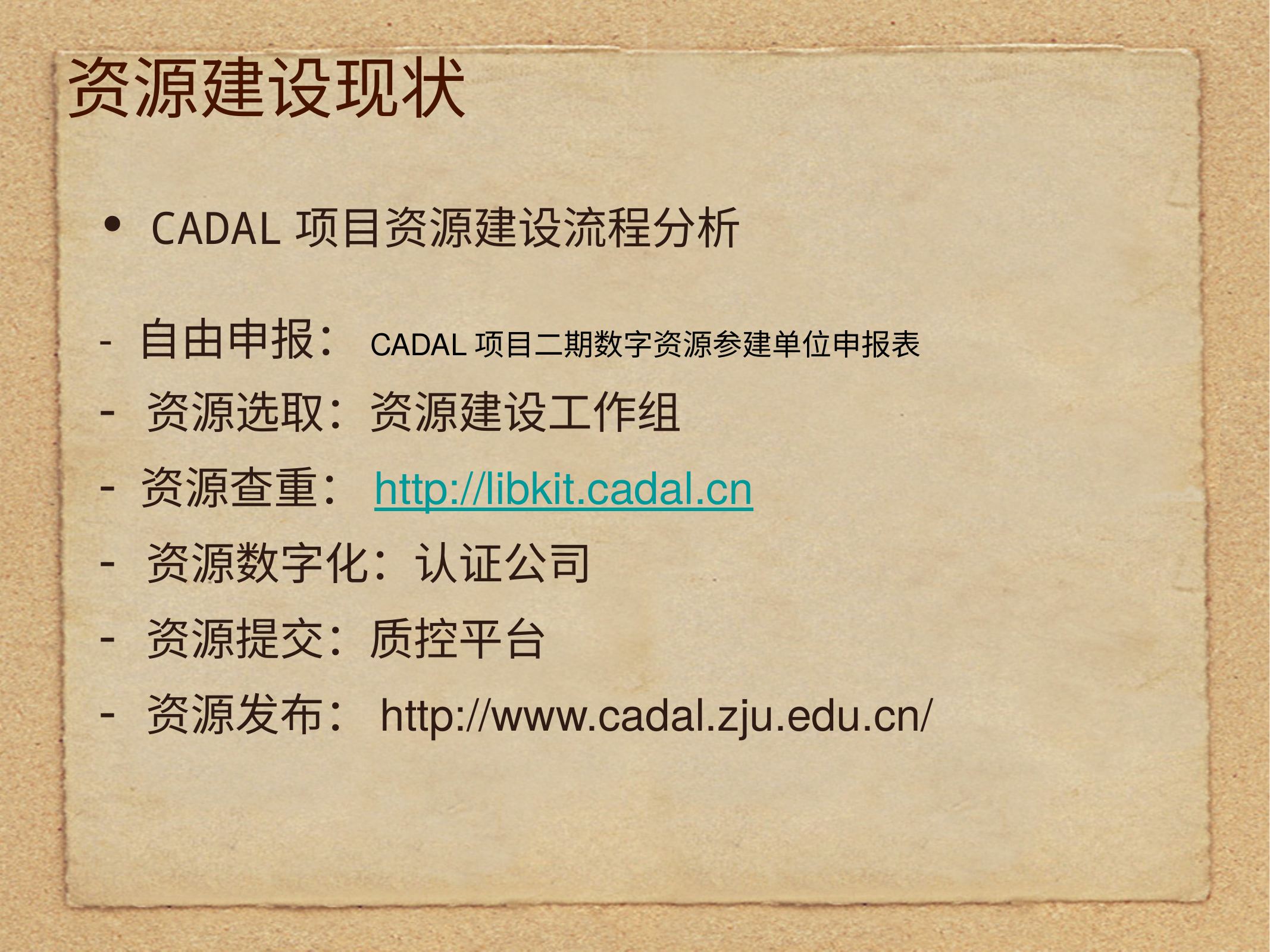

# 资源建设现状
CADAL项目资源建设流程分析

- 自由申报：CADAL项目二期数字资源参建单位申报表
- 资源选取：资源建设工作组
- 资源查重：http://libkit.cadal.cn
- 资源数字化：认证公司
- 资源提交：质控平台
- 资源发布：http://www.cadal.zju.edu.cn/